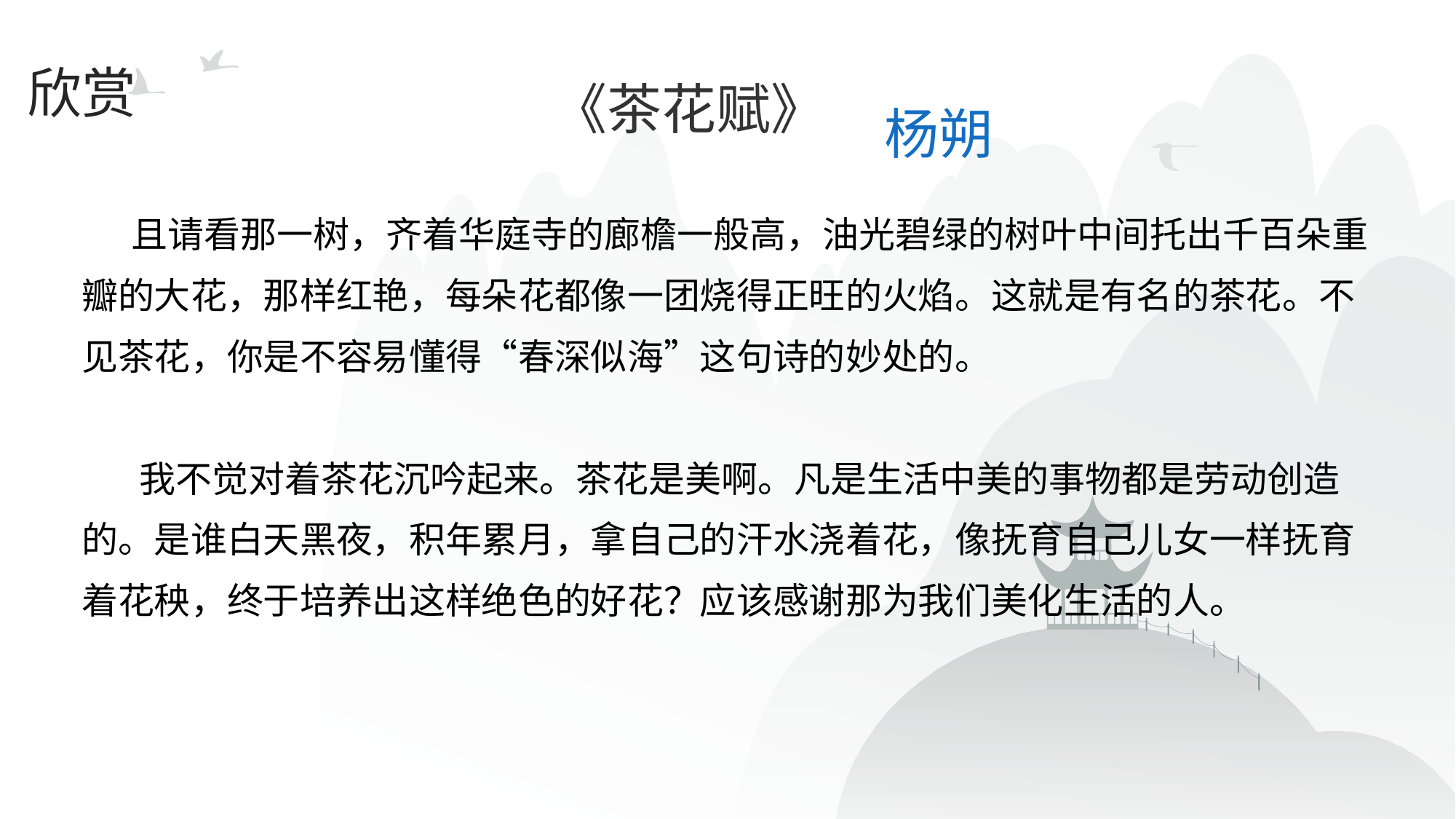

欣赏
《茶花赋》
杨朔
      且请看那一树，齐着华庭寺的廊檐一般高，油光碧绿的树叶中间托出千百朵重瓣的大花，那样红艳，每朵花都像一团烧得正旺的火焰。这就是有名的茶花。不见茶花，你是不容易懂得“春深似海”这句诗的妙处的。

      我不觉对着茶花沉吟起来。茶花是美啊。凡是生活中美的事物都是劳动创造的。是谁白天黑夜，积年累月，拿自己的汗水浇着花，像抚育自己儿女一样抚育着花秧，终于培养出这样绝色的好花？应该感谢那为我们美化生活的人。